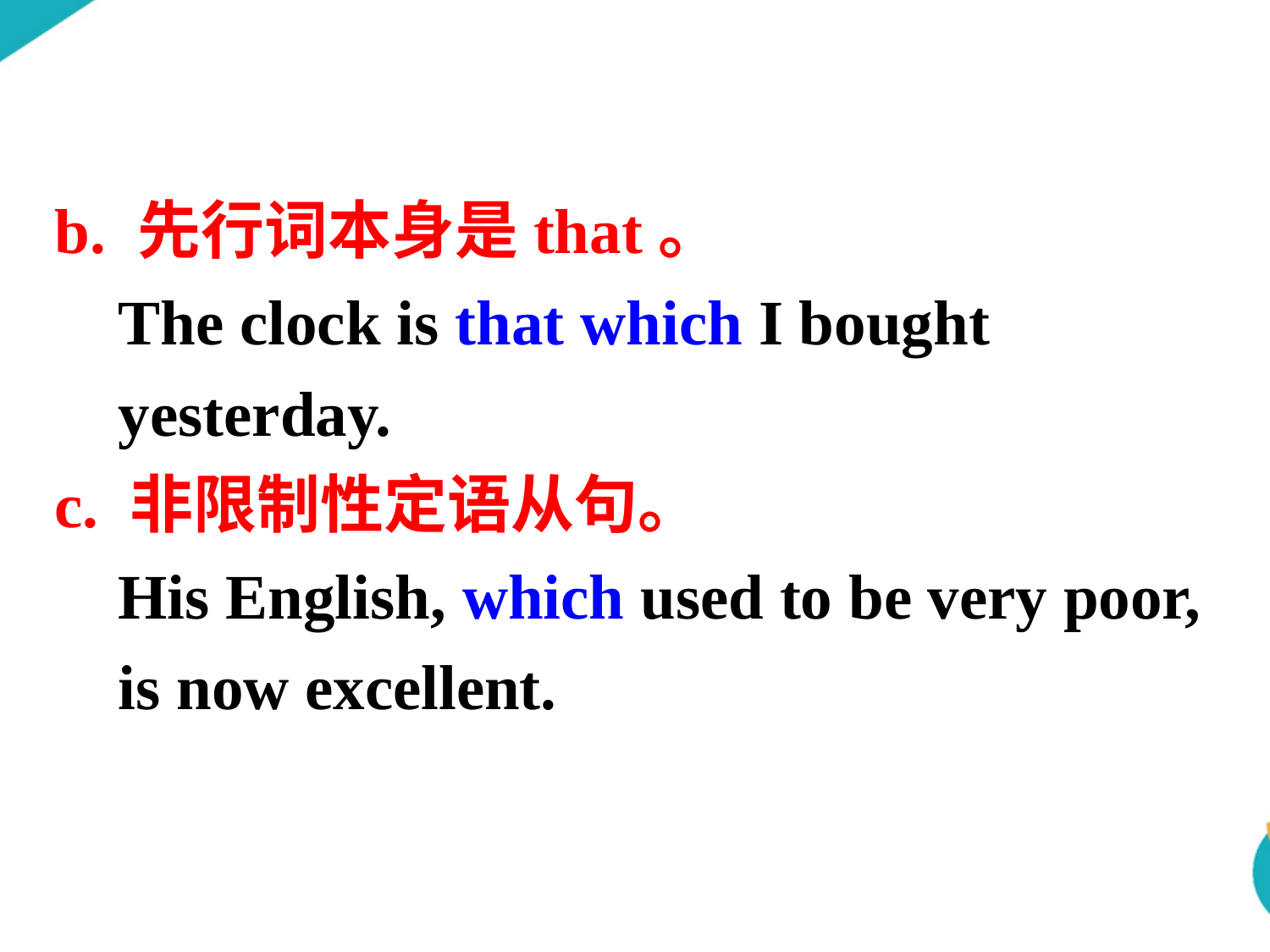

b. 先行词本身是that。
    The clock is that which I bought
    yesterday.
c. 非限制性定语从句。
    His English, which used to be very poor,
    is now excellent.